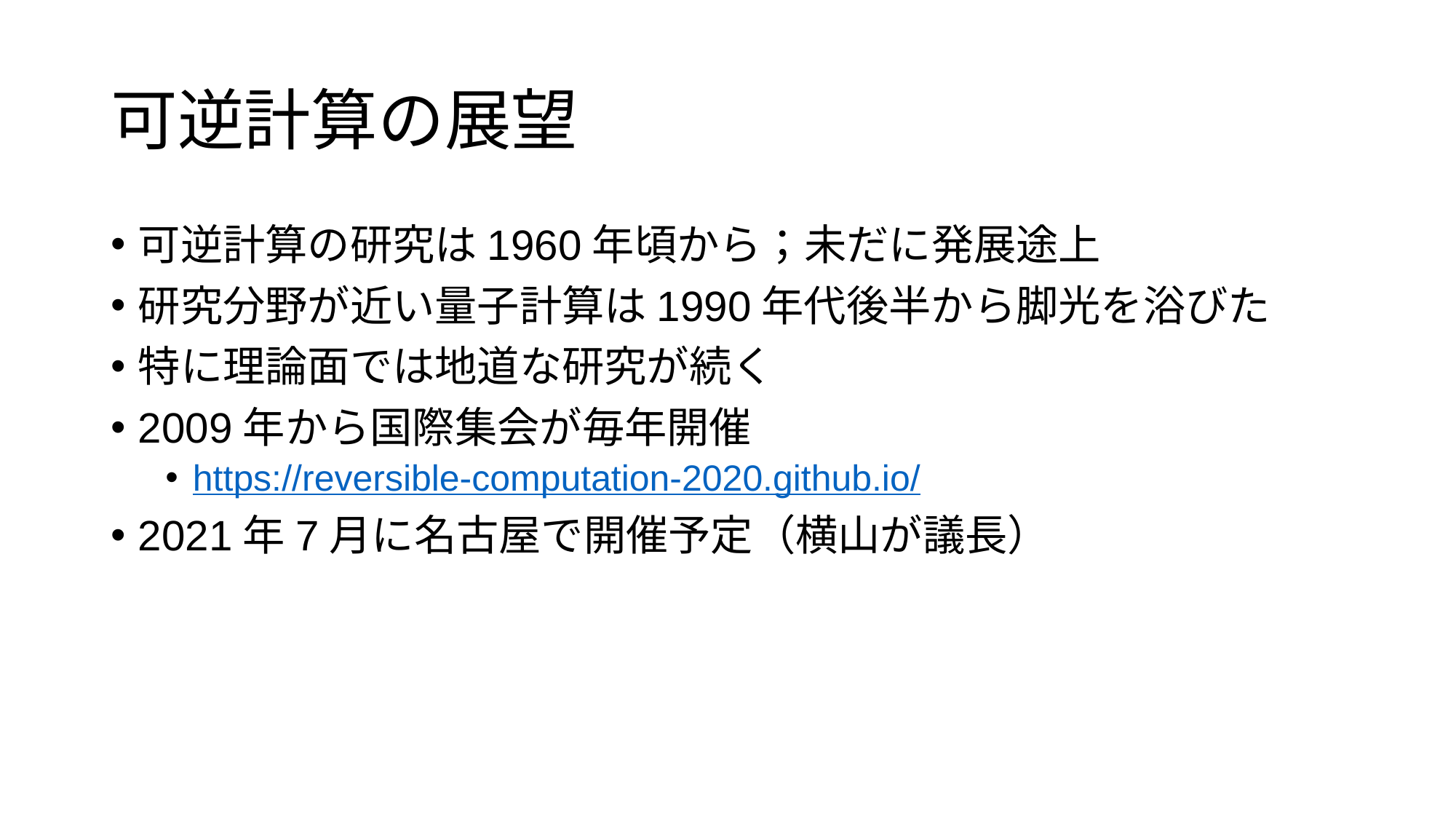

# 可逆計算の展望
可逆計算の研究は1960年頃から；未だに発展途上
研究分野が近い量子計算は1990年代後半から脚光を浴びた
特に理論面では地道な研究が続く
2009年から国際集会が毎年開催
https://reversible-computation-2020.github.io/
2021年7月に名古屋で開催予定（横山が議長）